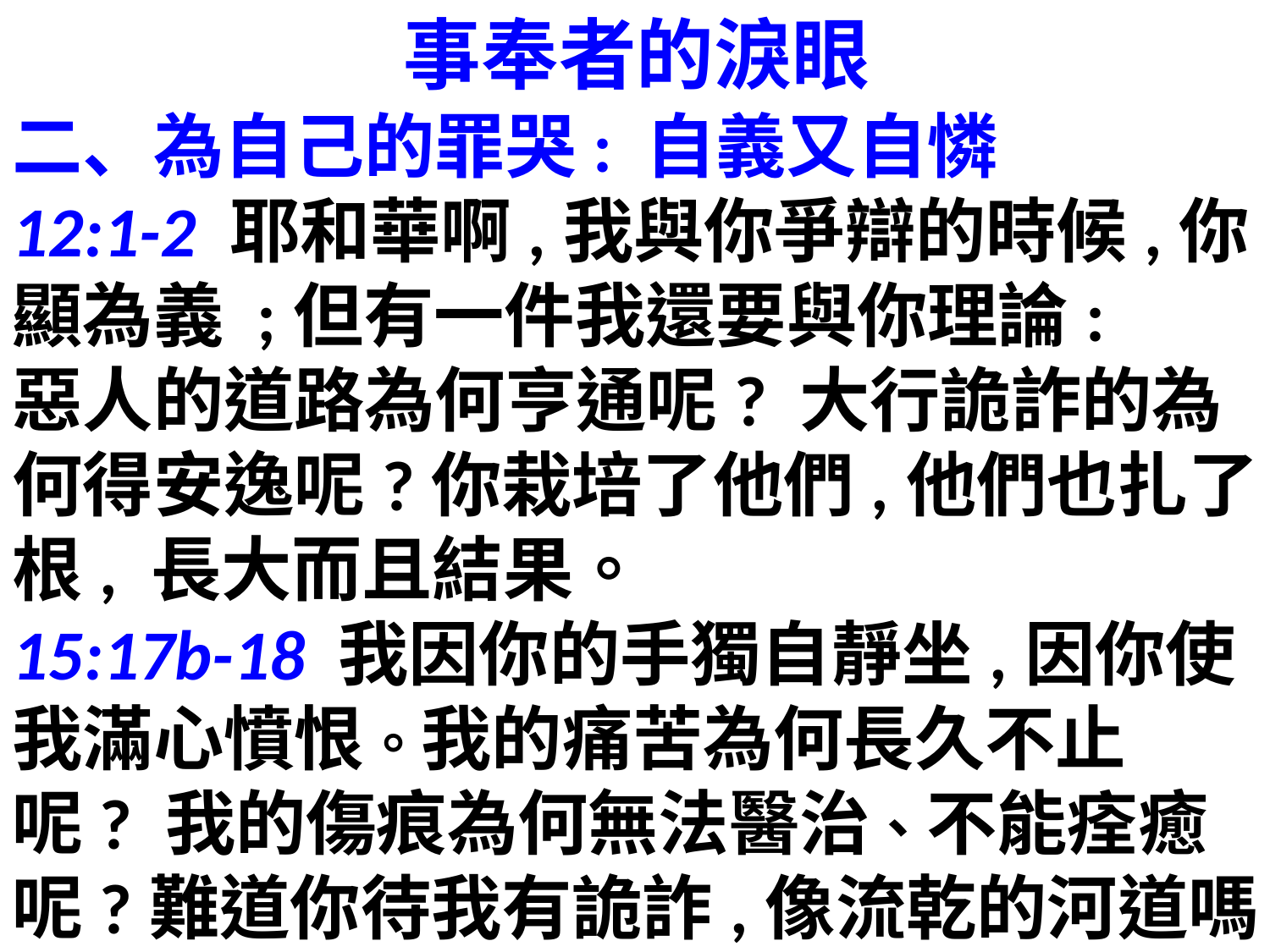

事奉者的淚眼
二、為自己的罪哭: 自義又自憐
12:1-2 耶和華啊,我與你爭辯的時候,你顯為義 ;但有一件我還要與你理論: 
惡人的道路為何亨通呢? 大行詭詐的為何得安逸呢?你栽培了他們,他們也扎了根, 長大而且結果。
15:17b-18 我因你的手獨自靜坐,因你使我滿心憤恨。我的痛苦為何長久不止呢? 我的傷痕為何無法醫治、不能痊癒呢?難道你待我有詭詐,像流乾的河道嗎？